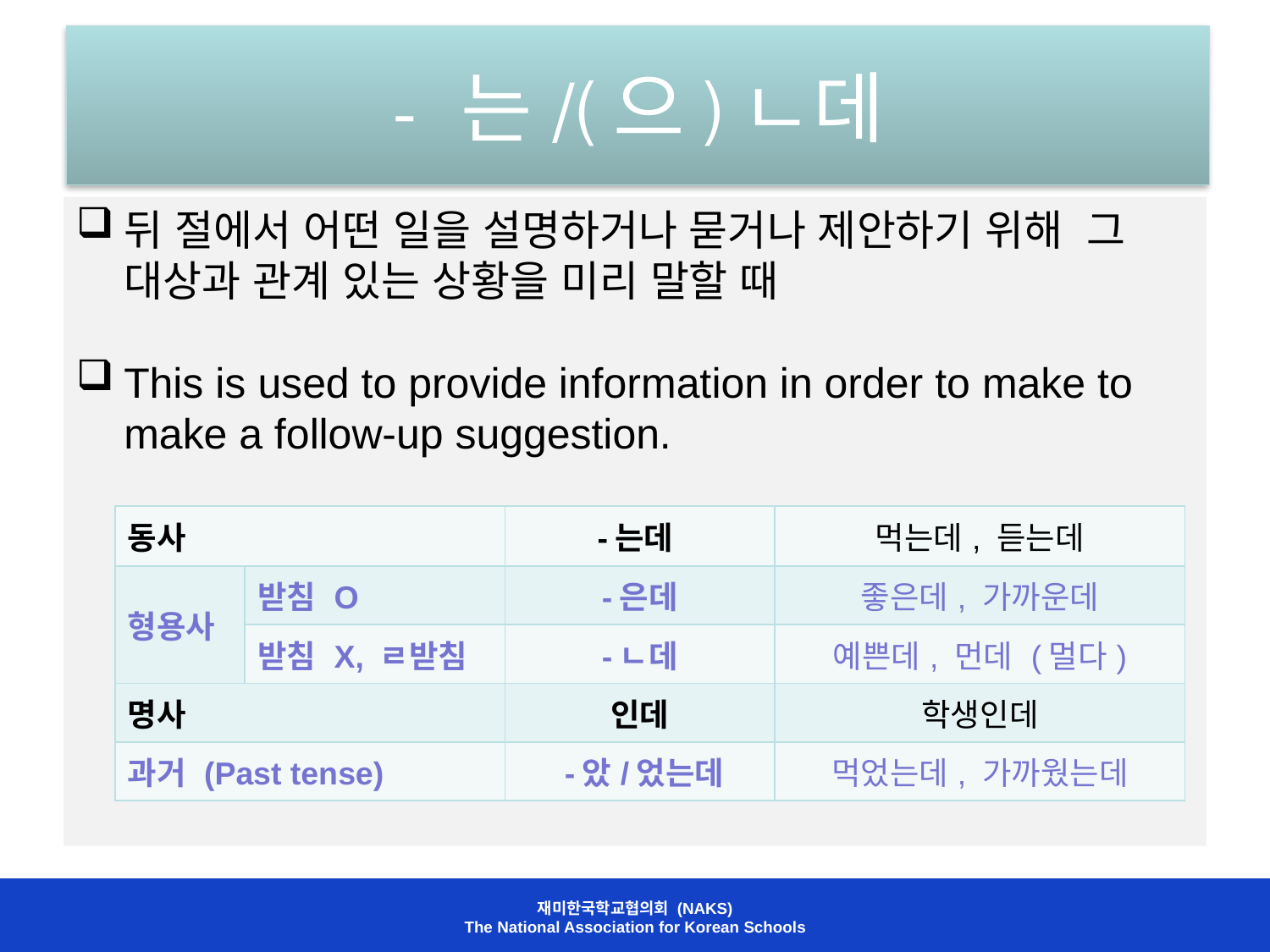

# - 는/(으)ㄴ데
뒤 절에서 어떤 일을 설명하거나 묻거나 제안하기 위해  그 대상과 관계 있는 상황을 미리 말할 때

This is used to provide information in order to make to make a follow-up suggestion.

| 동사 |  | -는데 | 먹는데, 듣는데 |
| --- | --- | --- | --- |
| 형용사 | 받침 O | -은데 | 좋은데, 가까운데 |
|  | 받침 X, ㄹ받침 | -ㄴ데 | 예쁜데, 먼데 (멀다) |
| 명사 |  | 인데 | 학생인데 |
| 과거 (Past tense) |  | -았/었는데 | 먹었는데, 가까웠는데 |
재미한국학교협의회 (NAKS)
The National Association for Korean Schools